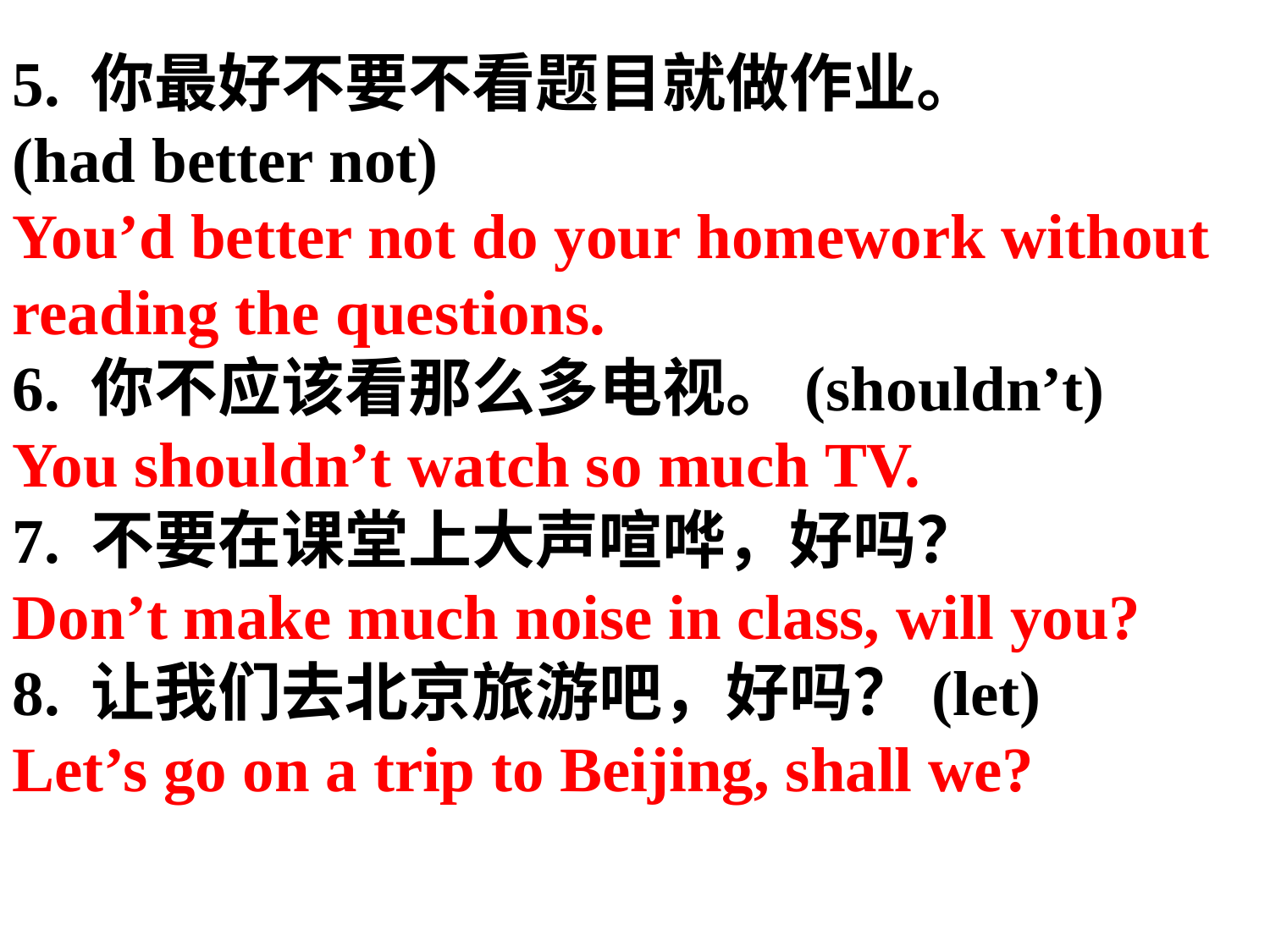

5. 你最好不要不看题目就做作业。
(had better not)
You’d better not do your homework without reading the questions.
6. 你不应该看那么多电视。(shouldn’t)
You shouldn’t watch so much TV.
7. 不要在课堂上大声喧哗，好吗？
Don’t make much noise in class, will you?
8. 让我们去北京旅游吧，好吗？(let)
Let’s go on a trip to Beijing, shall we?